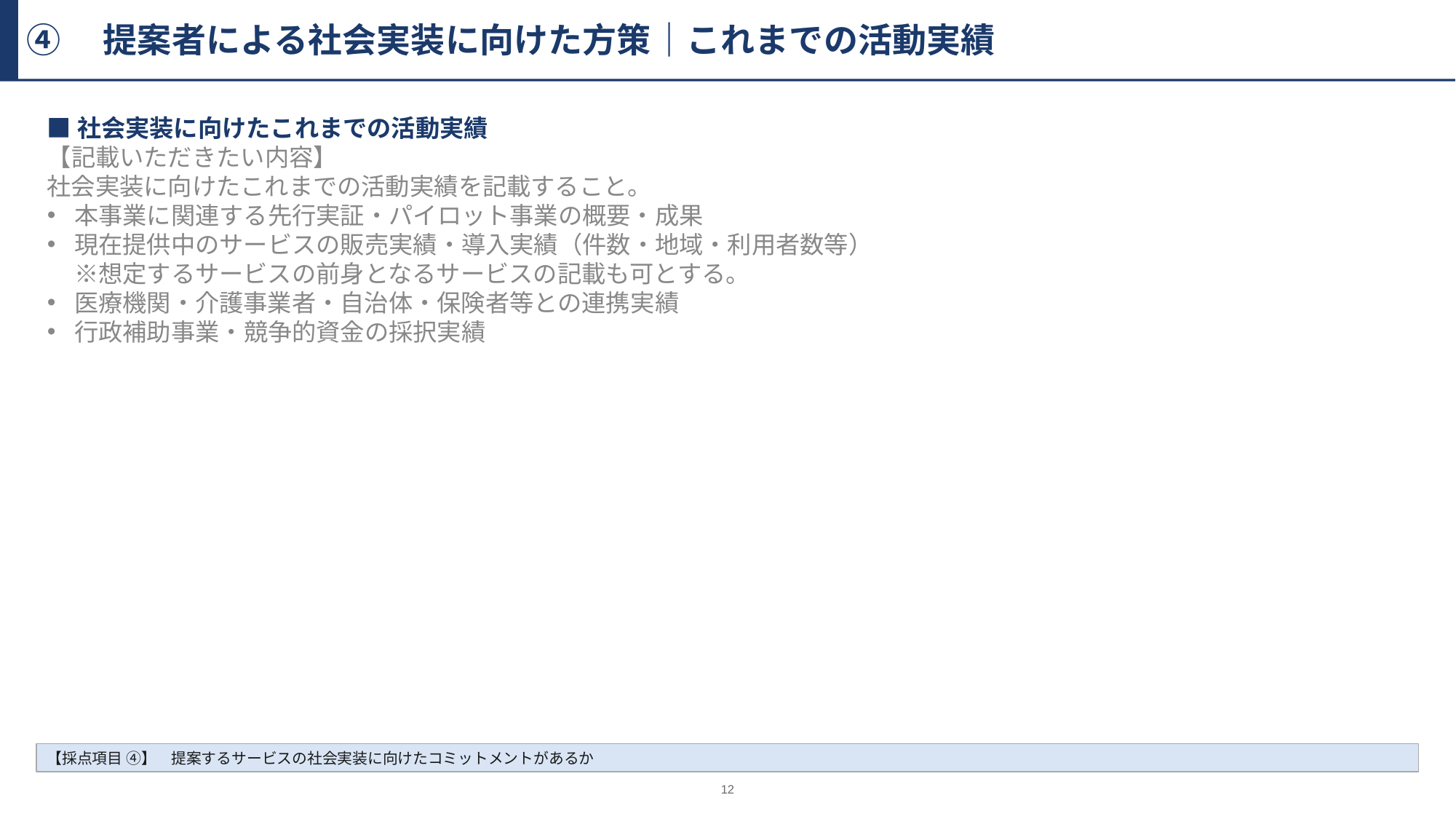

④　提案者による社会実装に向けた方策｜これまでの活動実績

■社会実装に向けたこれまでの活動実績
【記載いただきたい内容】
社会実装に向けたこれまでの活動実績を記載すること。
本事業に関連する先行実証・パイロット事業の概要・成果
現在提供中のサービスの販売実績・導入実績（件数・地域・利用者数等）
※想定するサービスの前身となるサービスの記載も可とする。
医療機関・介護事業者・自治体・保険者等との連携実績
行政補助事業・競争的資金の採択実績
【採点項目 ④】　提案するサービスの社会実装に向けたコミットメントがあるか